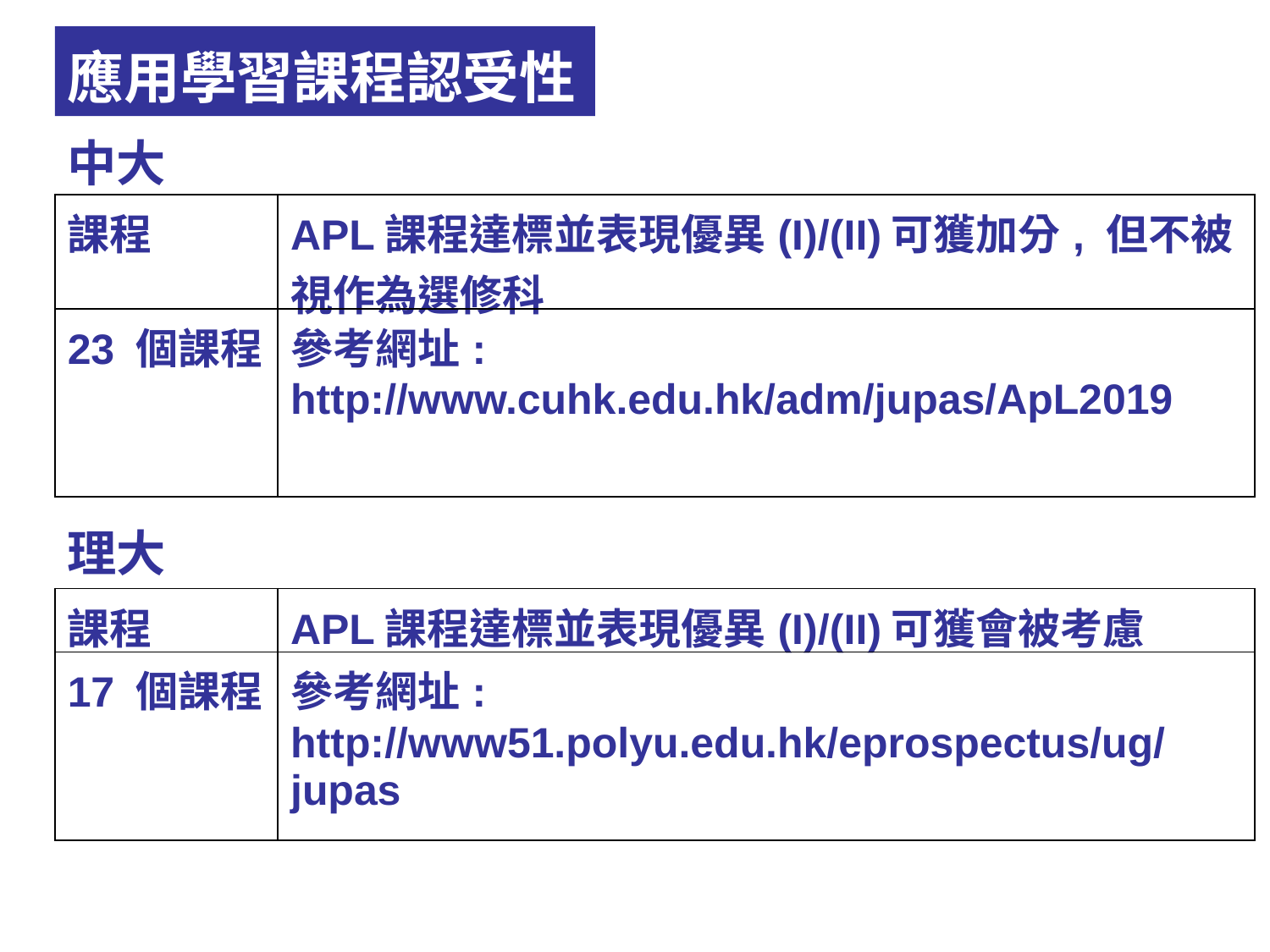

# 應用學習課程認受性
中大
| 課程 | APL課程達標並表現優異(I)/(II)可獲加分, 但不被視作為選修科 |
| --- | --- |
| 23 個課程 | 參考網址: http://www.cuhk.edu.hk/adm/jupas/ApL2019 |
理大
| 課程 | APL課程達標並表現優異(I)/(II)可獲會被考慮 |
| --- | --- |
| 17 個課程 | 參考網址: http://www51.polyu.edu.hk/eprospectus/ug/ jupas |